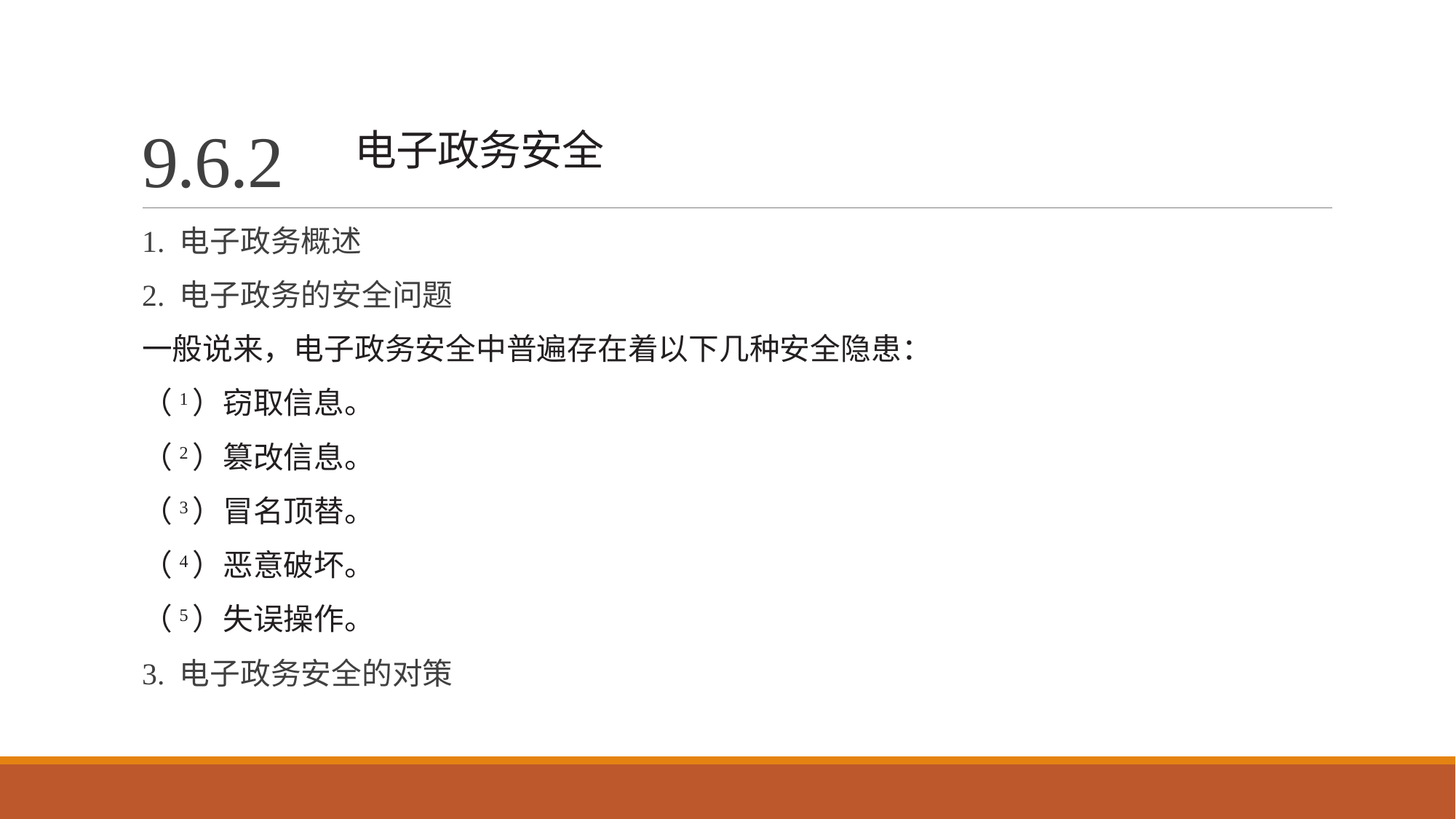

# 9.6.2   电子政务安全
1. 电子政务概述
2. 电子政务的安全问题
一般说来，电子政务安全中普遍存在着以下几种安全隐患：
（1）窃取信息。
（2）篡改信息。
（3）冒名顶替。
（4）恶意破坏。
（5）失误操作。
3. 电子政务安全的对策